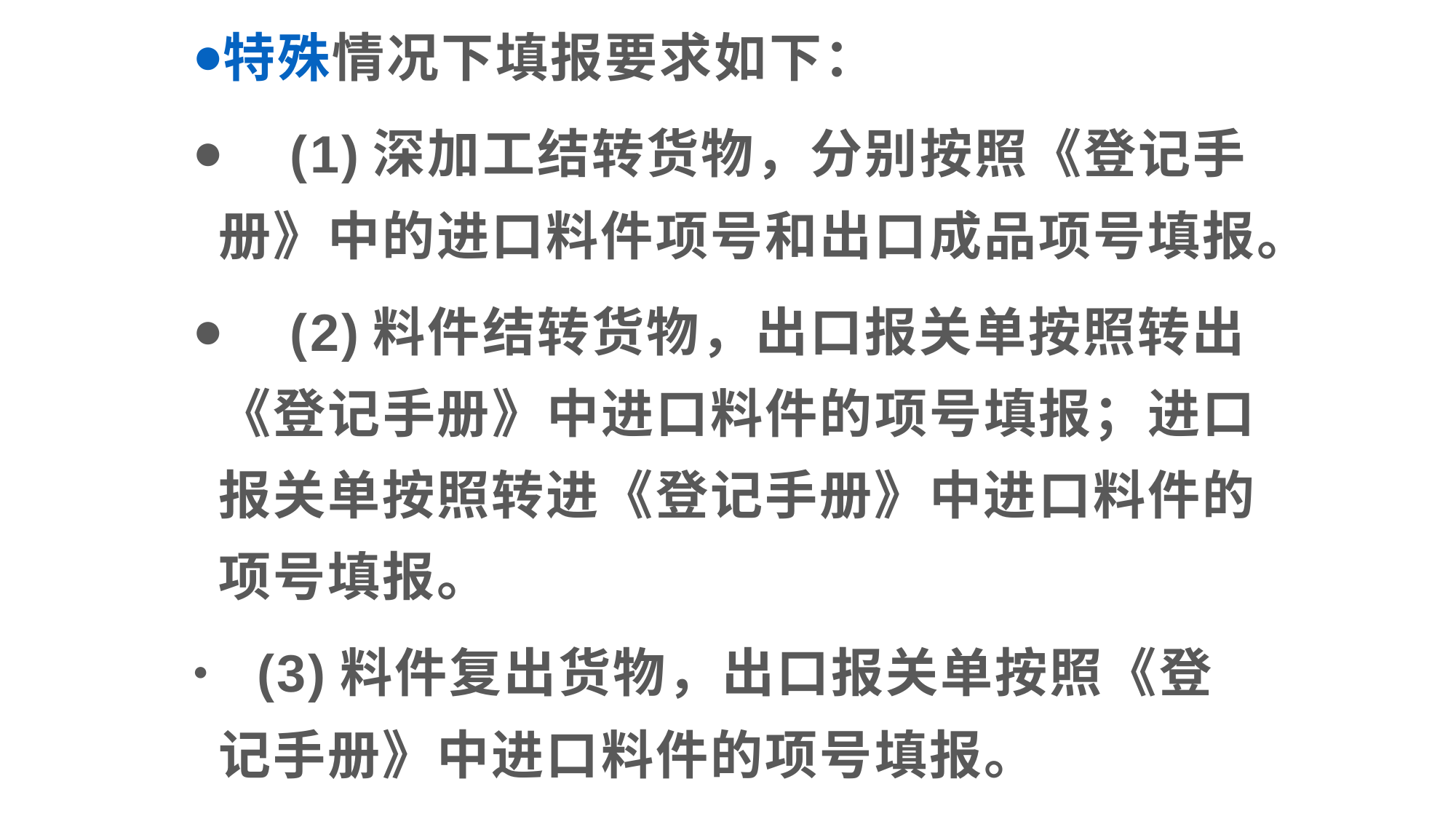

特殊情况下填报要求如下：
    (1)深加工结转货物，分别按照《登记手册》中的进口料件项号和出口成品项号填报。
    (2)料件结转货物，出口报关单按照转出《登记手册》中进口料件的项号填报；进口报关单按照转进《登记手册》中进口料件的项号填报。
    (3)料件复出货物，出口报关单按照《登记手册》中进口料件的项号填报。